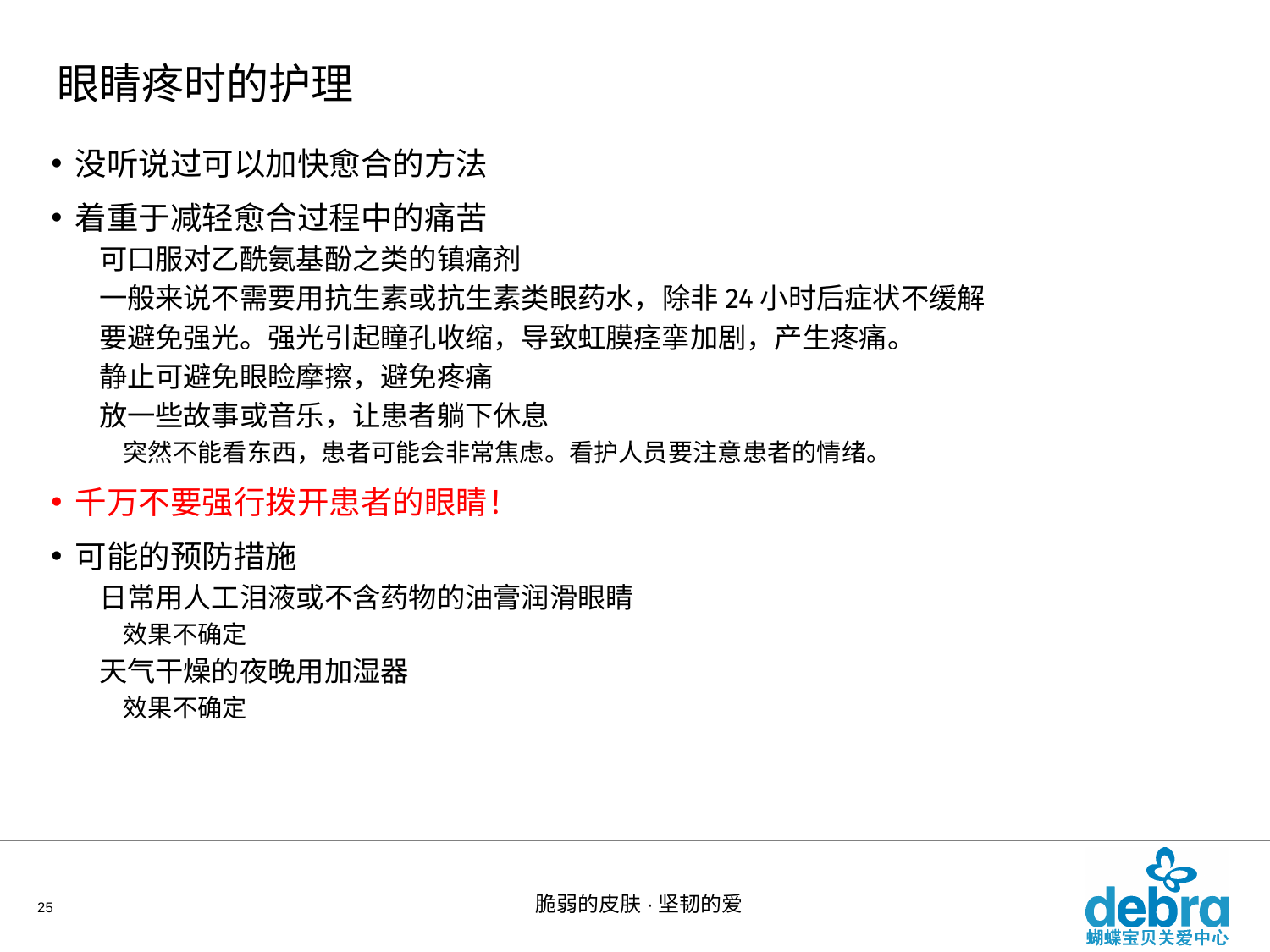

# 眼睛疼时的护理
没听说过可以加快愈合的方法
着重于减轻愈合过程中的痛苦
可口服对乙酰氨基酚之类的镇痛剂
一般来说不需要用抗生素或抗生素类眼药水，除非24小时后症状不缓解
要避免强光。强光引起瞳孔收缩，导致虹膜痉挛加剧，产生疼痛。
静止可避免眼睑摩擦，避免疼痛
放一些故事或音乐，让患者躺下休息
突然不能看东西，患者可能会非常焦虑。看护人员要注意患者的情绪。
千万不要强行拨开患者的眼睛！
可能的预防措施
日常用人工泪液或不含药物的油膏润滑眼睛
效果不确定
天气干燥的夜晚用加湿器
效果不确定